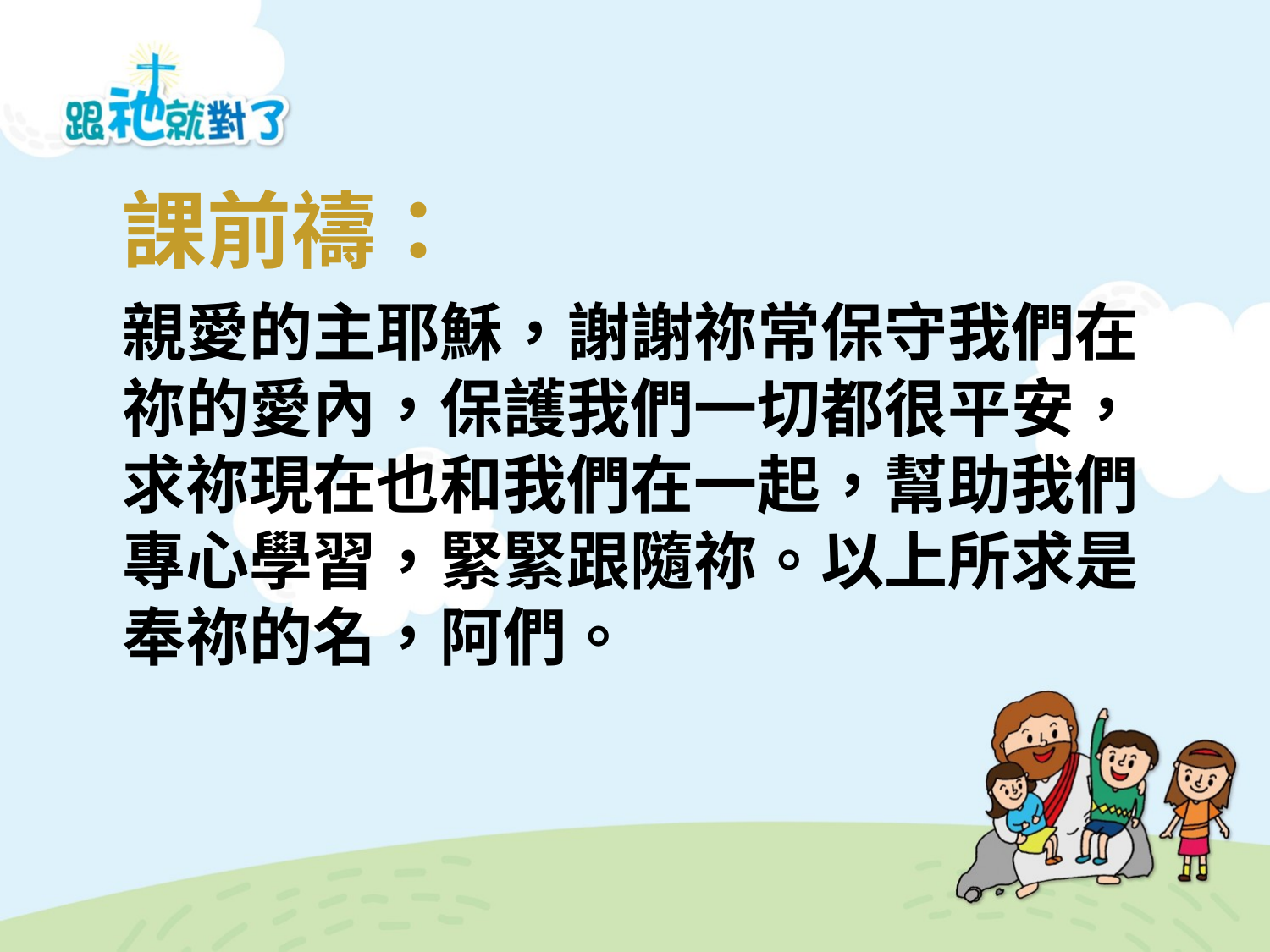

課前禱：
親愛的主耶穌，謝謝祢常保守我們在祢的愛內，保護我們一切都很平安，求祢現在也和我們在一起，幫助我們專心學習，緊緊跟隨祢。以上所求是奉祢的名，阿們。